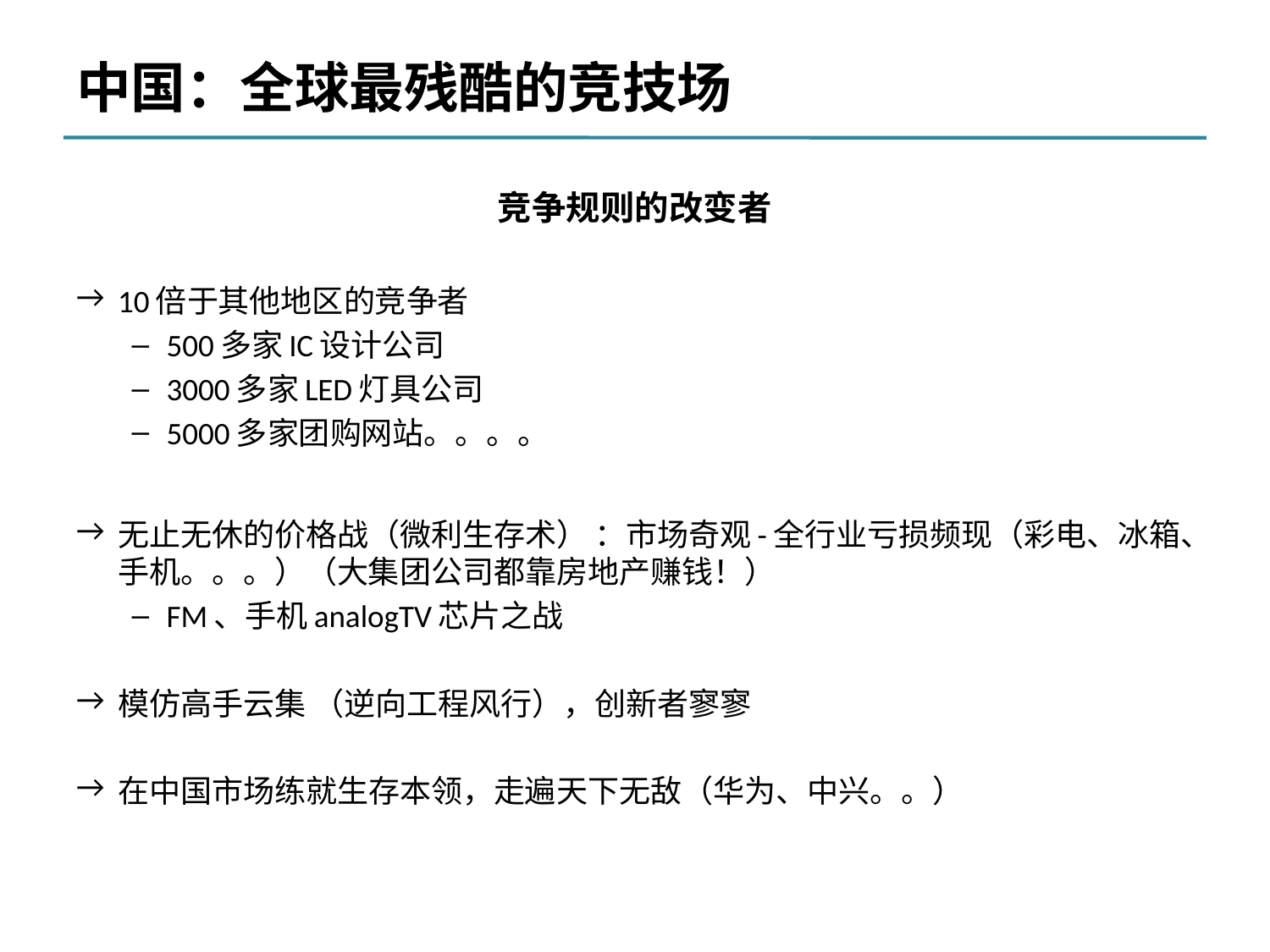

# 中国：全球最残酷的竞技场
竞争规则的改变者

10倍于其他地区的竞争者
500多家IC设计公司
3000多家LED灯具公司
5000多家团购网站。。。。

无止无休的价格战（微利生存术） ：市场奇观-全行业亏损频现（彩电、冰箱、手机。。。）（大集团公司都靠房地产赚钱！）
FM、手机analogTV芯片之战

模仿高手云集 （逆向工程风行），创新者寥寥

在中国市场练就生存本领，走遍天下无敌（华为、中兴。。）